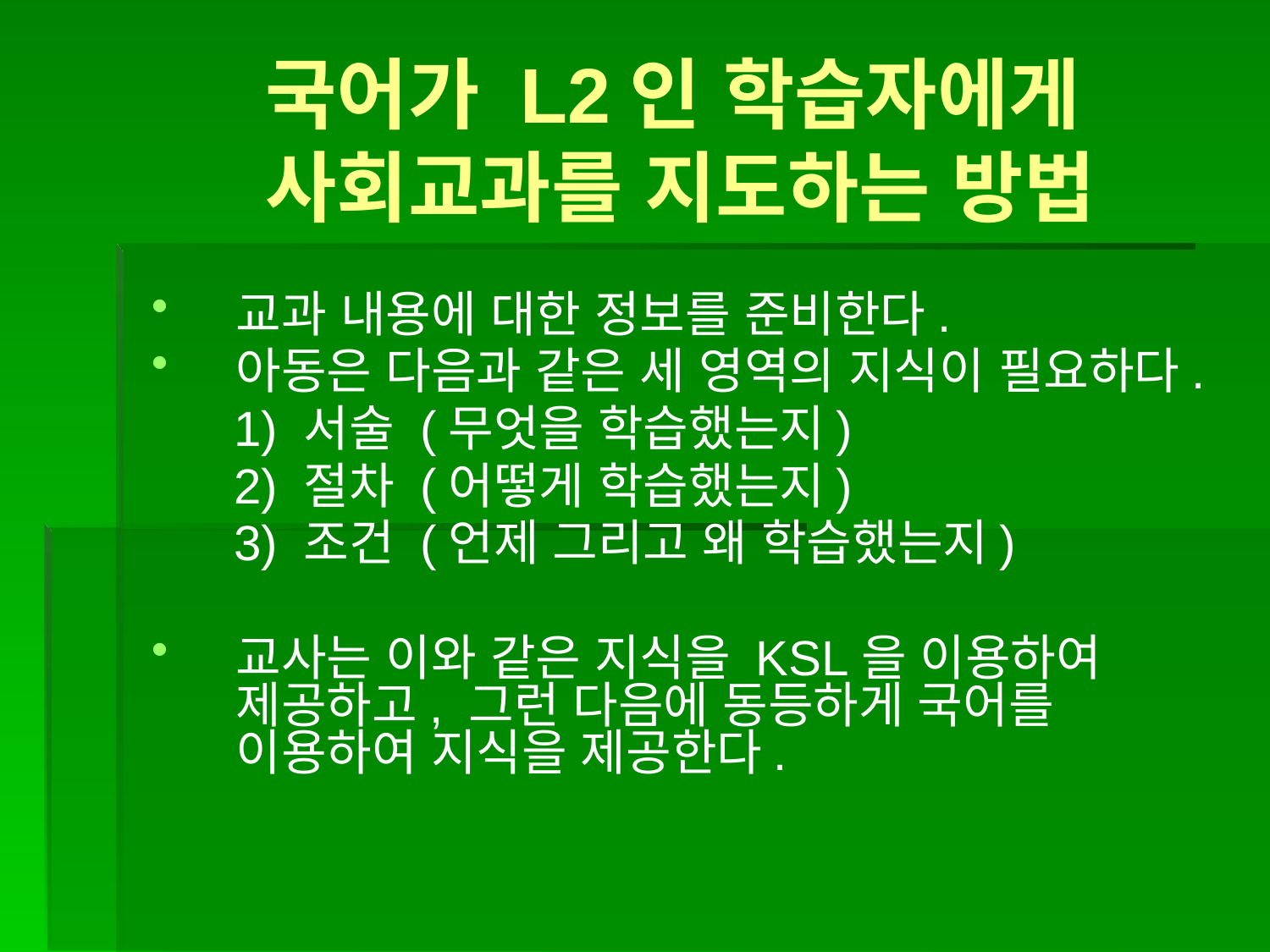

국어가 L2인 학습자에게
사회교과를 지도하는 방법
교과 내용에 대한 정보를 준비한다.
아동은 다음과 같은 세 영역의 지식이 필요하다.
      1) 서술 (무엇을 학습했는지)
      2) 절차 (어떻게 학습했는지)
      3) 조건 (언제 그리고 왜 학습했는지)

교사는 이와 같은 지식을 KSL을 이용하여 제공하고, 그런 다음에 동등하게 국어를 이용하여 지식을 제공한다.